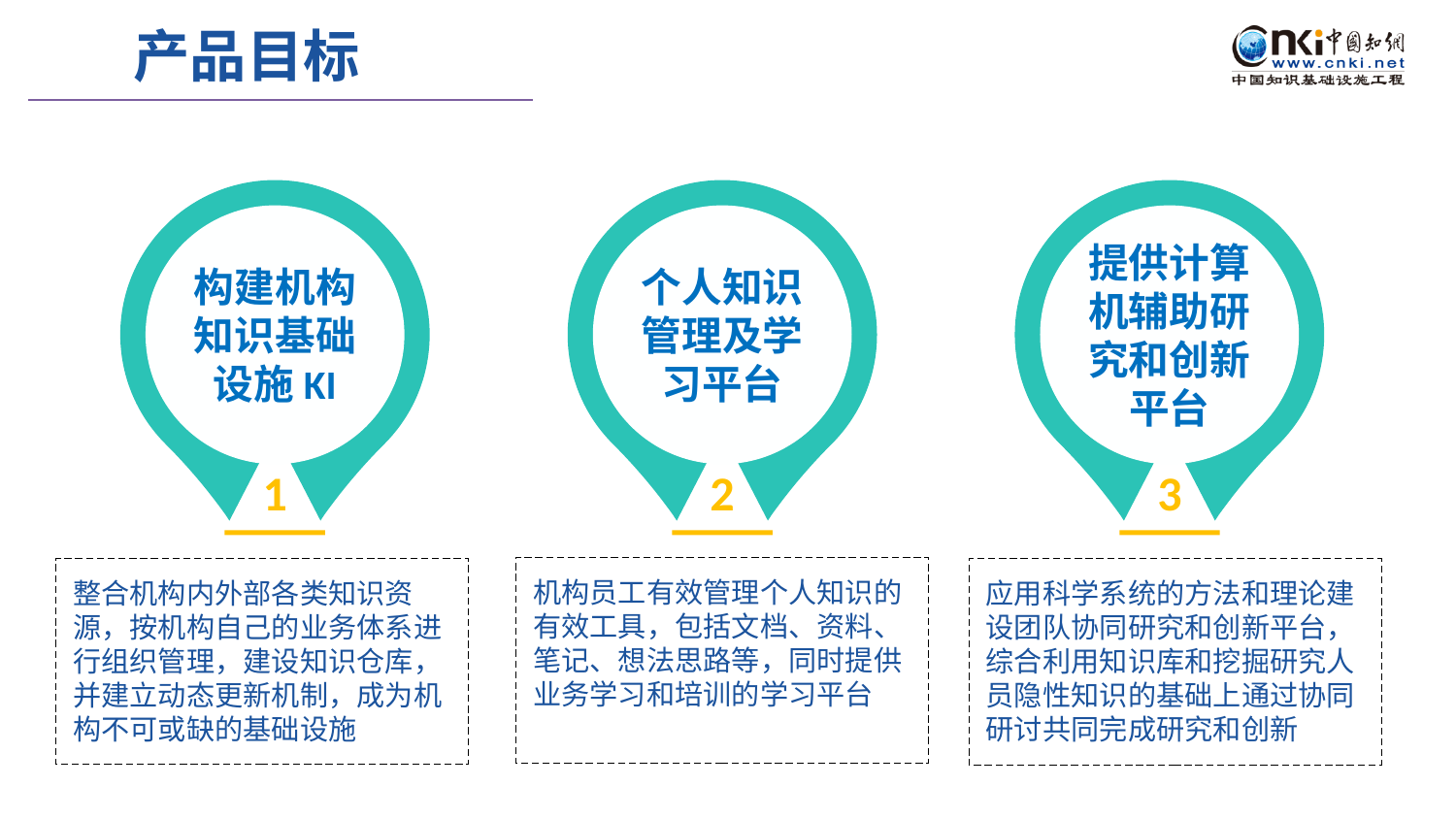

产品目标
1
2
3
构建机构知识基础设施KI
个人知识管理及学习平台
提供计算机辅助研究和创新平台

机构员工有效管理个人知识的有效工具，包括文档、资料、笔记、想法思路等，同时提供业务学习和培训的学习平台
整合机构内外部各类知识资源，按机构自己的业务体系进行组织管理，建设知识仓库，并建立动态更新机制，成为机构不可或缺的基础设施
应用科学系统的方法和理论建设团队协同研究和创新平台，综合利用知识库和挖掘研究人员隐性知识的基础上通过协同研讨共同完成研究和创新